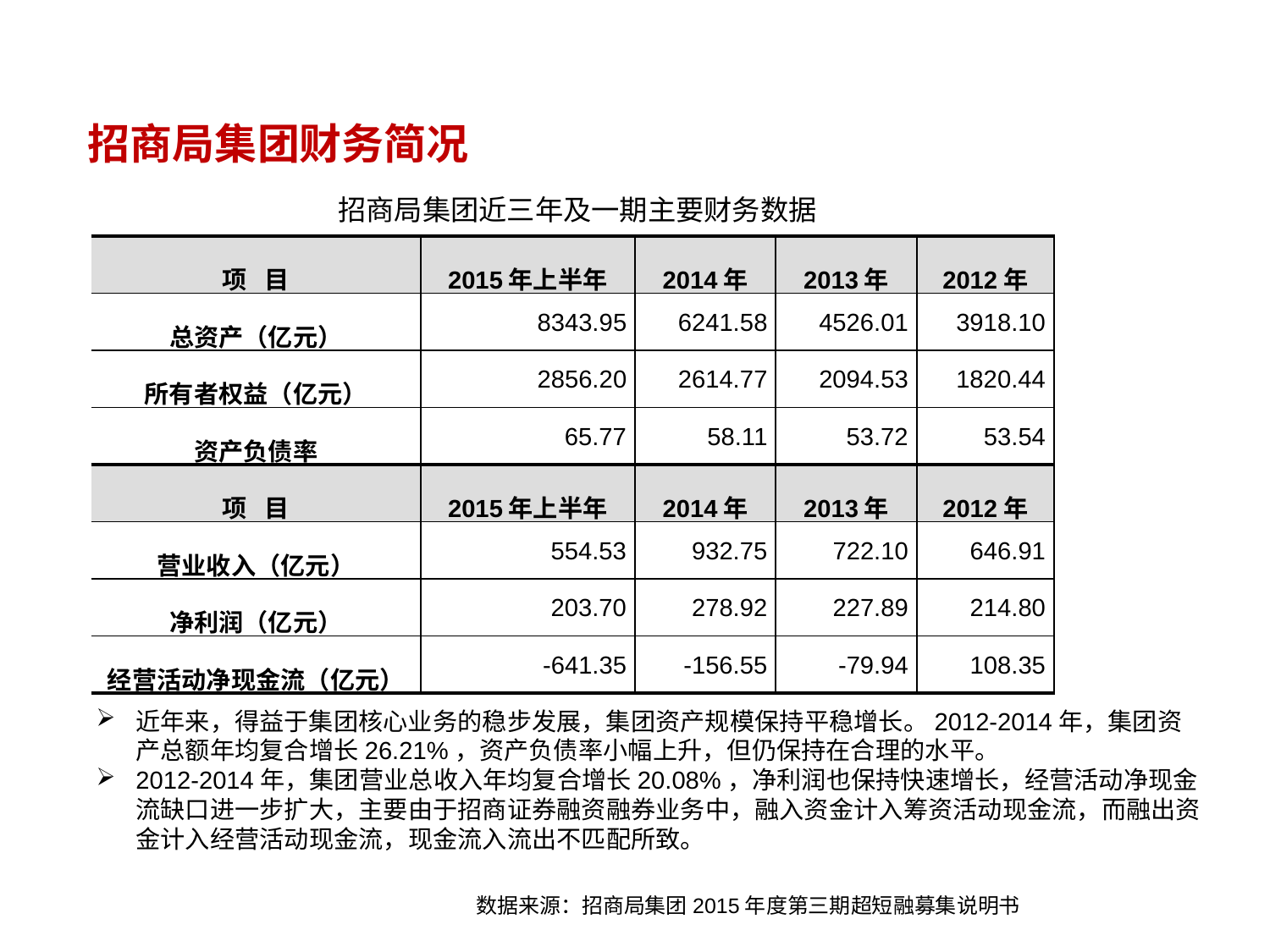

招商局集团财务简况
招商局集团近三年及一期主要财务数据
| 项 目 | 2015年上半年 | 2014年 | 2013年 | 2012年 |
| --- | --- | --- | --- | --- |
| 总资产（亿元） | 8343.95 | 6241.58 | 4526.01 | 3918.10 |
| 所有者权益（亿元） | 2856.20 | 2614.77 | 2094.53 | 1820.44 |
| 资产负债率 | 65.77 | 58.11 | 53.72 | 53.54 |
| 项 目 | 2015年上半年 | 2014年 | 2013年 | 2012年 |
| 营业收入（亿元） | 554.53 | 932.75 | 722.10 | 646.91 |
| 净利润（亿元） | 203.70 | 278.92 | 227.89 | 214.80 |
| 经营活动净现金流（亿元） | -641.35 | -156.55 | -79.94 | 108.35 |
近年来，得益于集团核心业务的稳步发展，集团资产规模保持平稳增长。2012-2014年，集团资产总额年均复合增长26.21%，资产负债率小幅上升，但仍保持在合理的水平。
2012-2014年，集团营业总收入年均复合增长20.08%，净利润也保持快速增长，经营活动净现金流缺口进一步扩大，主要由于招商证券融资融券业务中，融入资金计入筹资活动现金流，而融出资金计入经营活动现金流，现金流入流出不匹配所致。
数据来源：招商局集团2015年度第三期超短融募集说明书